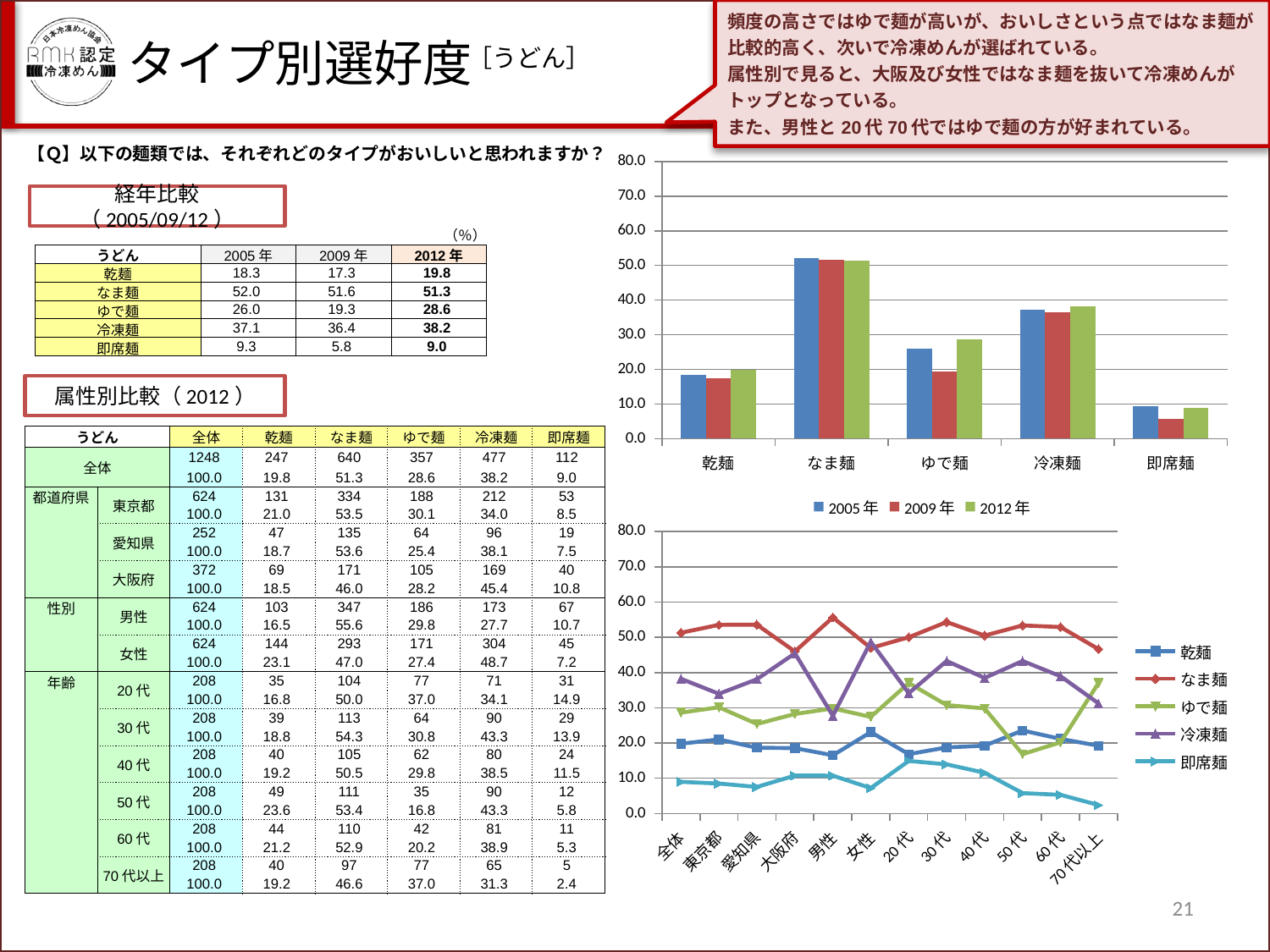

頻度の高さではゆで麺が高いが、おいしさという点ではなま麺が比較的高く、次いで冷凍めんが選ばれている。
属性別で見ると、大阪及び女性ではなま麺を抜いて冷凍めんがトップとなっている。
また、男性と20代70代ではゆで麺の方が好まれている。
タイプ別選好度
［うどん］
【Ｑ】以下の麺類では、それぞれどのタイプがおいしいと思われますか？

### Chart

| Category | 2005年 | 2009年 | 2012年 |
|---|---|---|---|
| 乾麺 | 18.3 | 17.3 | 19.791666666666664 |
| なま麺 | 52.0 | 51.6 | 51.28205128205131 |
| ゆで麺 | 26.0 | 19.3 | 28.605769230769177 |
| 冷凍麺 | 37.1 | 36.4 | 38.221153846153946 |
| 即席麺 | 9.3 | 5.8 | 8.974358974358971 |
経年比較（2005/09/12）
|  | （％） |  |  |
| --- | --- | --- | --- |
| うどん | 2005年 | 2009年 | 2012年 |
| 乾麺 | 18.3 | 17.3 | 19.8 |
| なま麺 | 52.0 | 51.6 | 51.3 |
| ゆで麺 | 26.0 | 19.3 | 28.6 |
| 冷凍麺 | 37.1 | 36.4 | 38.2 |
| 即席麺 | 9.3 | 5.8 | 9.0 |
属性別比較（2012）
| うどん |  | 全体 | 乾麺 | なま麺 | ゆで麺 | 冷凍麺 | 即席麺 |
| --- | --- | --- | --- | --- | --- | --- | --- |
| 全体 |  | 1248 | 247 | 640 | 357 | 477 | 112 |
|  |  | 100.0 | 19.8 | 51.3 | 28.6 | 38.2 | 9.0 |
| 都道府県 | 東京都 | 624 | 131 | 334 | 188 | 212 | 53 |
|  |  | 100.0 | 21.0 | 53.5 | 30.1 | 34.0 | 8.5 |
|  | 愛知県 | 252 | 47 | 135 | 64 | 96 | 19 |
|  |  | 100.0 | 18.7 | 53.6 | 25.4 | 38.1 | 7.5 |
|  | 大阪府 | 372 | 69 | 171 | 105 | 169 | 40 |
|  |  | 100.0 | 18.5 | 46.0 | 28.2 | 45.4 | 10.8 |
| 性別 | 男性 | 624 | 103 | 347 | 186 | 173 | 67 |
|  |  | 100.0 | 16.5 | 55.6 | 29.8 | 27.7 | 10.7 |
|  | 女性 | 624 | 144 | 293 | 171 | 304 | 45 |
|  |  | 100.0 | 23.1 | 47.0 | 27.4 | 48.7 | 7.2 |
| 年齢 | 20代 | 208 | 35 | 104 | 77 | 71 | 31 |
|  |  | 100.0 | 16.8 | 50.0 | 37.0 | 34.1 | 14.9 |
|  | 30代 | 208 | 39 | 113 | 64 | 90 | 29 |
|  |  | 100.0 | 18.8 | 54.3 | 30.8 | 43.3 | 13.9 |
|  | 40代 | 208 | 40 | 105 | 62 | 80 | 24 |
|  |  | 100.0 | 19.2 | 50.5 | 29.8 | 38.5 | 11.5 |
|  | 50代 | 208 | 49 | 111 | 35 | 90 | 12 |
|  |  | 100.0 | 23.6 | 53.4 | 16.8 | 43.3 | 5.8 |
|  | 60代 | 208 | 44 | 110 | 42 | 81 | 11 |
|  |  | 100.0 | 21.2 | 52.9 | 20.2 | 38.9 | 5.3 |
|  | 70代以上 | 208 | 40 | 97 | 77 | 65 | 5 |
|  |  | 100.0 | 19.2 | 46.6 | 37.0 | 31.3 | 2.4 |

### Chart

| Category | 乾麺 | なま麺 | ゆで麺 | 冷凍麺 | 即席麺 |
|---|---|---|---|---|---|
| 全体 | 19.791666666666664 | 51.28205128205131 | 28.605769230769177 | 38.221153846153946 | 8.974358974358971 |
| 東京都 | 20.993589743589713 | 53.525641025640994 | 30.12820512820513 | 33.97435897435902 | 8.493589743589757 |
| 愛知県 | 18.650793650793652 | 53.57142857142852 | 25.396825396825392 | 38.0952380952381 | 7.53968253968254 |
| 大阪府 | 18.54838709677419 | 45.96774193548387 | 28.225806451612907 | 45.43010752688176 | 10.75268817204302 |
| 男性 | 16.506410256410252 | 55.60897435897441 | 29.807692307692307 | 27.724358974358974 | 10.737179487179466 |
| 女性 | 23.076923076923055 | 46.95512820512821 | 27.403846153846157 | 48.717948717948715 | 7.211538461538461 |
| 20代 | 16.826923076923055 | 50.0 | 37.019230769230774 | 34.13461538461539 | 14.903846153846164 |
| 30代 | 18.75 | 54.32692307692307 | 30.76923076923077 | 43.26923076923078 | 13.942307692307702 |
| 40代 | 19.230769230769184 | 50.480769230769226 | 29.807692307692307 | 38.461538461538446 | 11.538461538461538 |
| 50代 | 23.557692307692307 | 53.36538461538456 | 16.826923076923055 | 43.26923076923078 | 5.769230769230769 |
| 60代 | 21.153846153846175 | 52.884615384615344 | 20.192307692307686 | 38.94230769230765 | 5.288461538461538 |
| 70代以上 | 19.230769230769184 | 46.63461538461539 | 37.019230769230774 | 31.25 | 2.4038461538461537 |
21